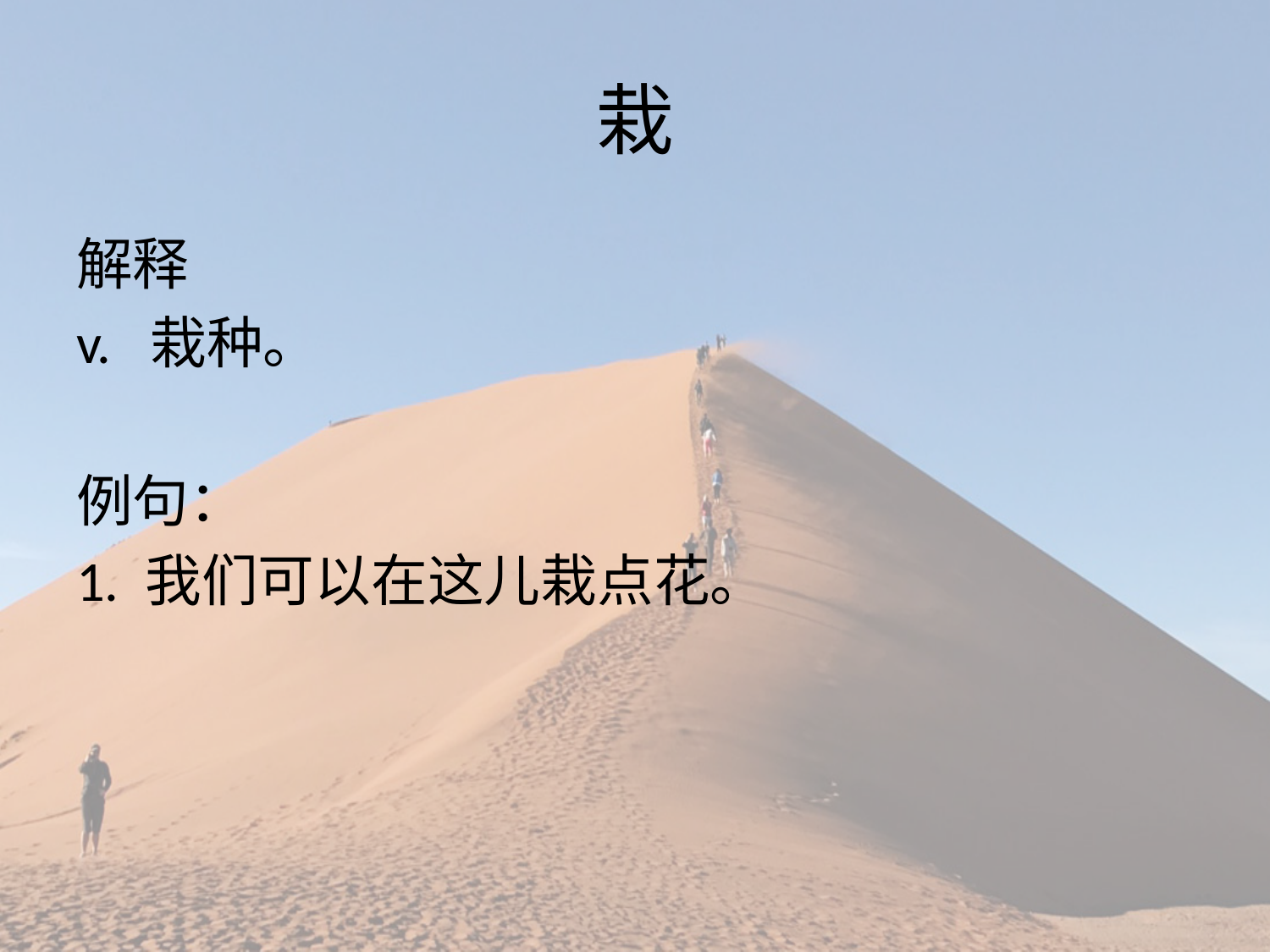

# 栽
解释
v.  栽种。

例句：
1. 我们可以在这儿栽点花。